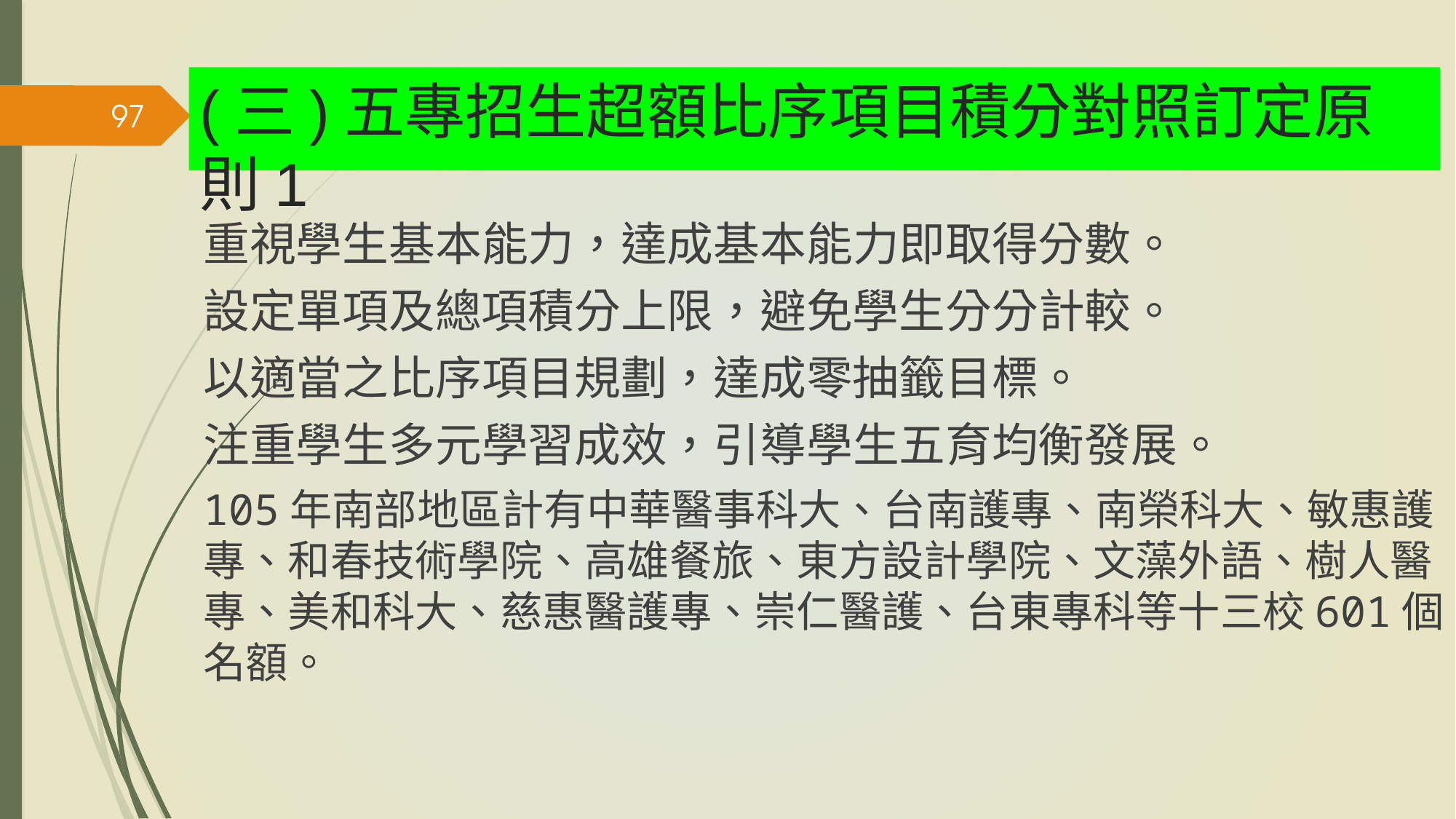

(三)五專招生超額比序項目積分對照訂定原則1
97
重視學生基本能力，達成基本能力即取得分數。
設定單項及總項積分上限，避免學生分分計較。
以適當之比序項目規劃，達成零抽籤目標。
注重學生多元學習成效，引導學生五育均衡發展。
105年南部地區計有中華醫事科大、台南護專、南榮科大、敏惠護專、和春技術學院、高雄餐旅、東方設計學院、文藻外語、樹人醫專、美和科大、慈惠醫護專、崇仁醫護、台東專科等十三校601個名額。